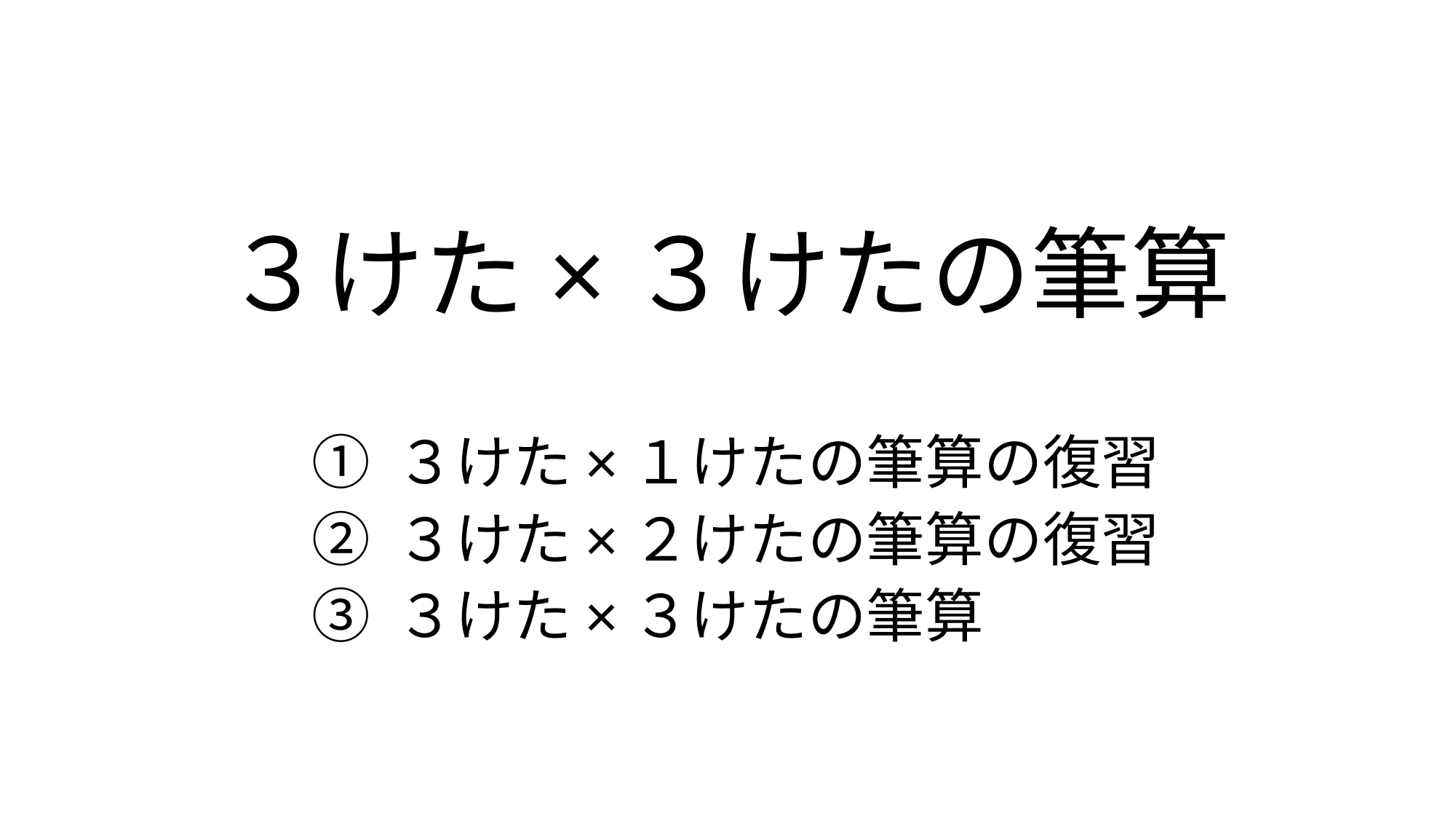

# ３けた×３けたの筆算
① ３けた×１けたの筆算の復習
② ３けた×２けたの筆算の復習
③ ３けた×３けたの筆算